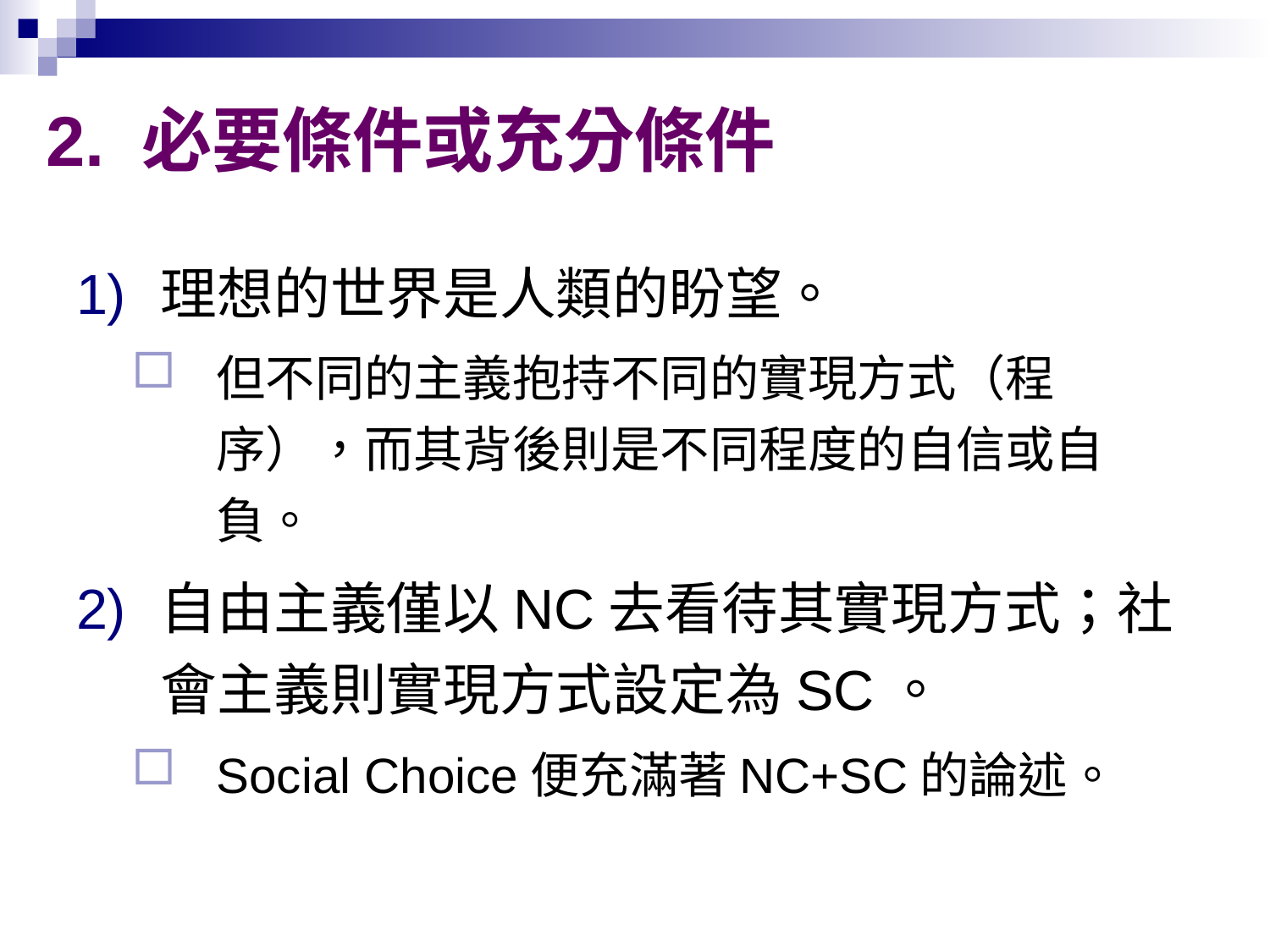

# 2. 必要條件或充分條件
理想的世界是人類的盼望。
但不同的主義抱持不同的實現方式（程序），而其背後則是不同程度的自信或自負。
自由主義僅以NC去看待其實現方式；社會主義則實現方式設定為SC。
Social Choice便充滿著NC+SC的論述。